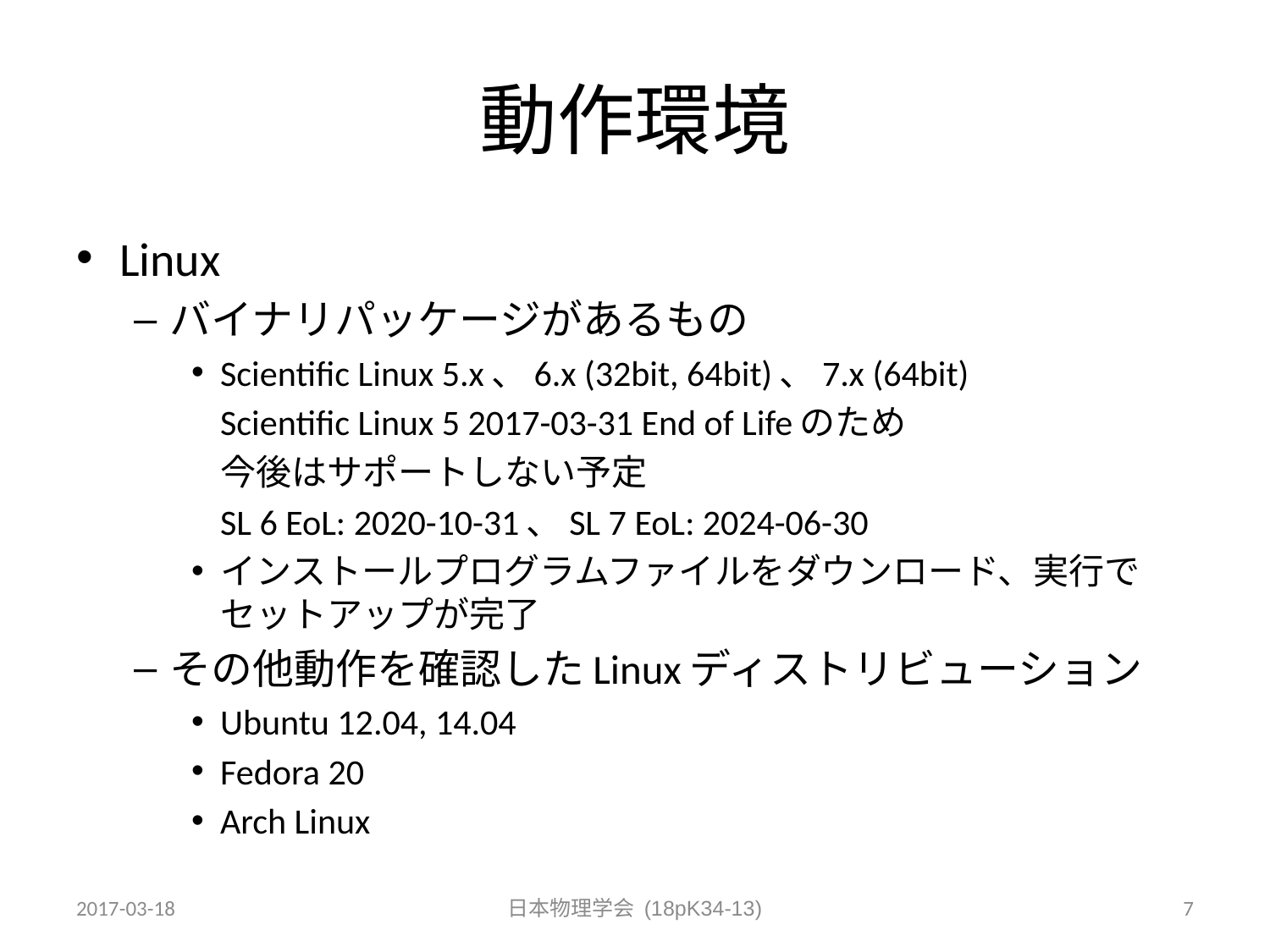

# 動作環境
Linux
バイナリパッケージがあるもの
Scientific Linux 5.x、6.x (32bit, 64bit)、7.x (64bit)
	Scientific Linux 5 2017-03-31 End of Lifeのため
	今後はサポートしない予定
	SL 6 EoL: 2020-10-31、SL 7 EoL: 2024-06-30
インストールプログラムファイルをダウンロード、実行でセットアップが完了
その他動作を確認したLinuxディストリビューション
Ubuntu 12.04, 14.04
Fedora 20
Arch Linux
2017-03-18
日本物理学会 (18pK34-13)
7